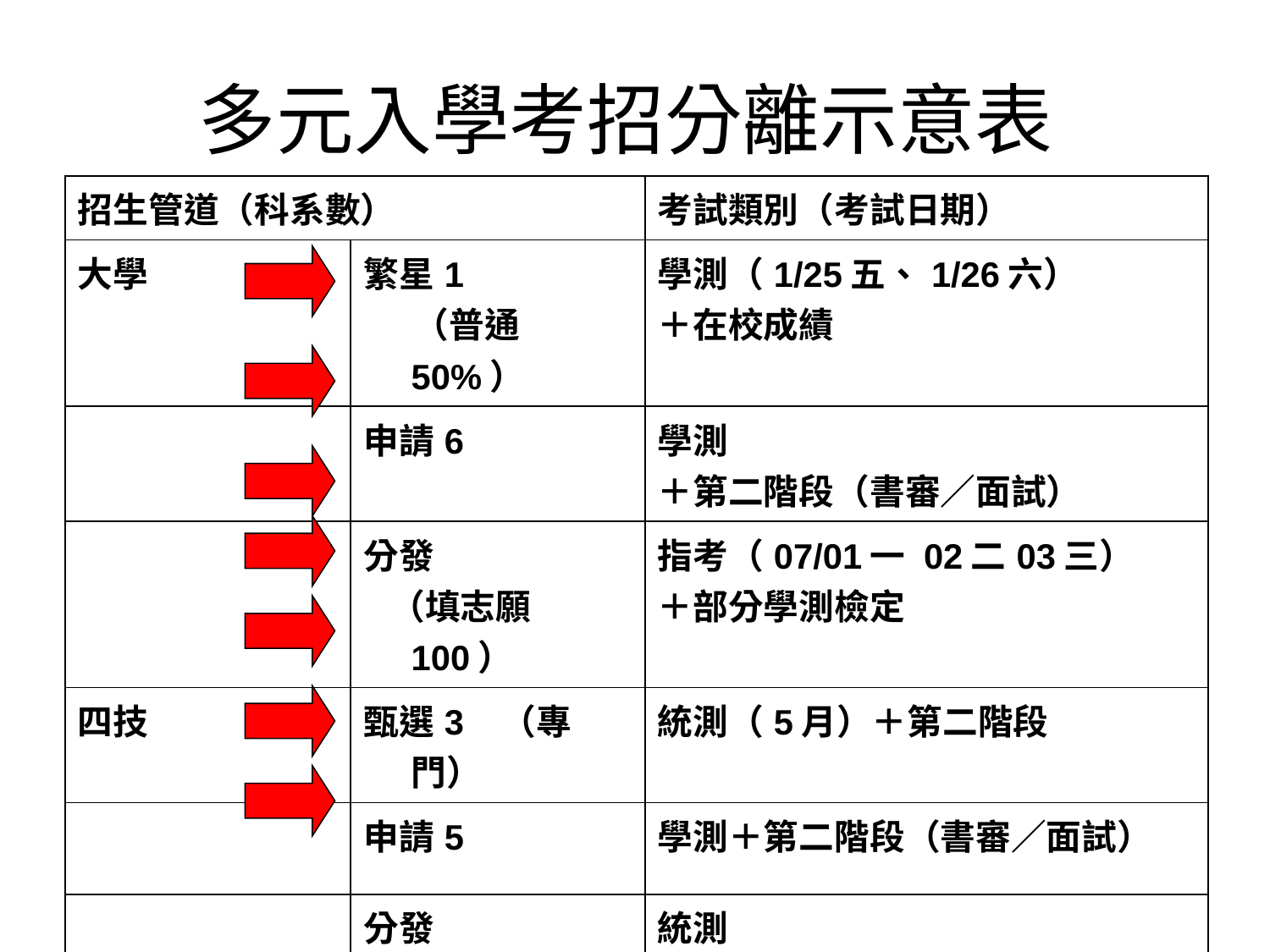

# 多元入學考招分離示意表
| 招生管道（科系數） |  | 考試類別（考試日期） |
| --- | --- | --- |
| 大學 | 繁星1 （普通50%） | 學測（1/25五、1/26六） ＋在校成績 |
|  | 申請6 | 學測 ＋第二階段（書審／面試） |
|  | 分發 （填志願100） | 指考（07/01一 02二03三） ＋部分學測檢定 |
| 四技 | 甄選3 （專門） | 統測（5月）＋第二階段 |
|  | 申請5 | 學測＋第二階段（書審／面試） |
|  | 分發 （填志願199） | 統測 |
|  | 繁星（專門12人） | 在校成績 |